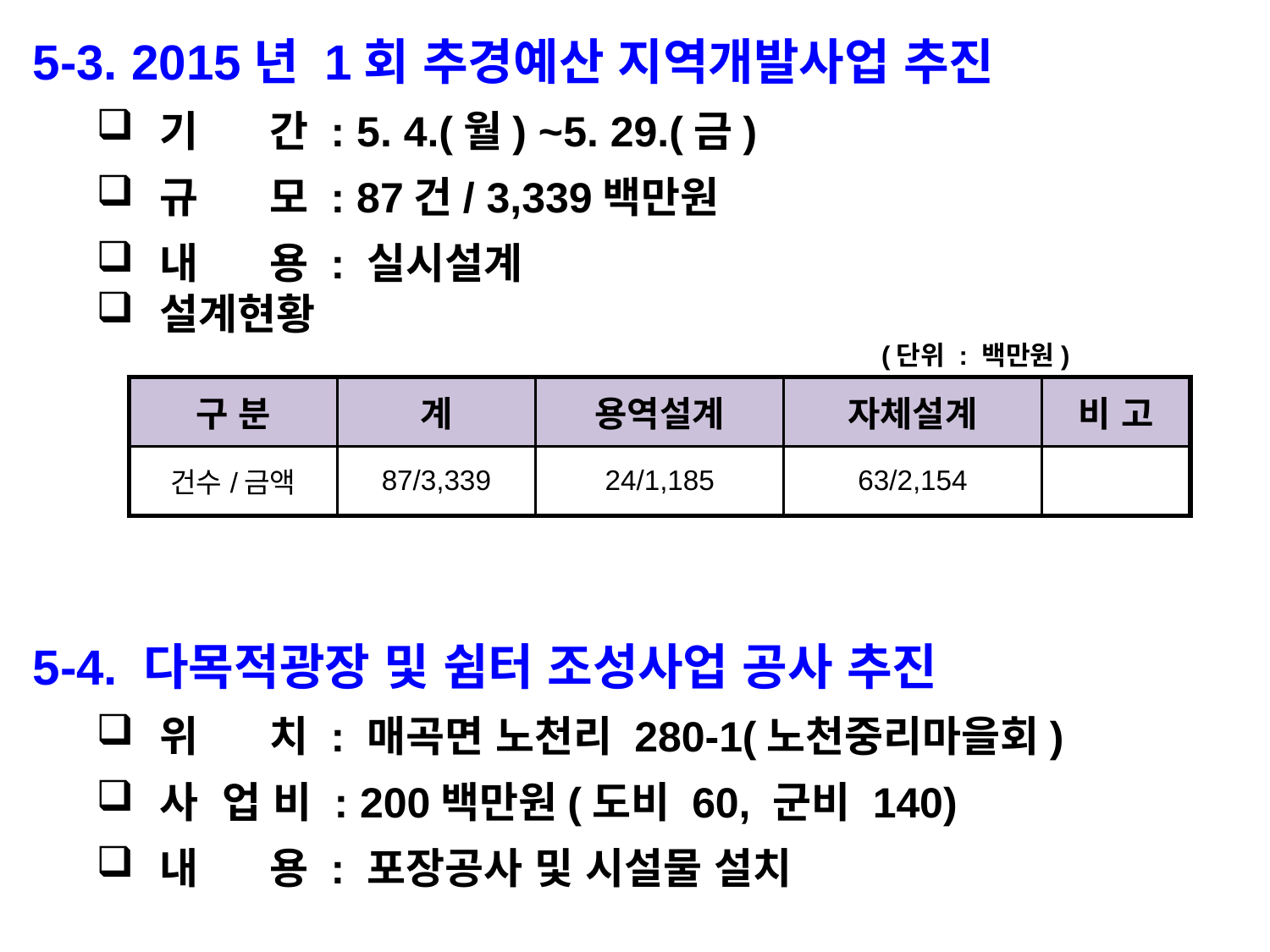

5-3. 2015년 1회 추경예산 지역개발사업 추진
기      간 : 5. 4.(월) ~5. 29.(금)
규      모 : 87건/ 3,339백만원
내      용 : 실시설계
설계현황
                                                                                                          (단위 : 백만원)

| 구 분 | 계 | 용역설계 | 자체설계 | 비 고 |
| --- | --- | --- | --- | --- |
| 건수/금액 | 87/3,339 | 24/1,185 | 63/2,154 |  |

5-4. 다목적광장 및 쉼터 조성사업 공사 추진
위      치 : 매곡면 노천리 280-1(노천중리마을회)
사  업 비 : 200백만원(도비 60, 군비 140)
내      용 : 포장공사 및 시설물 설치